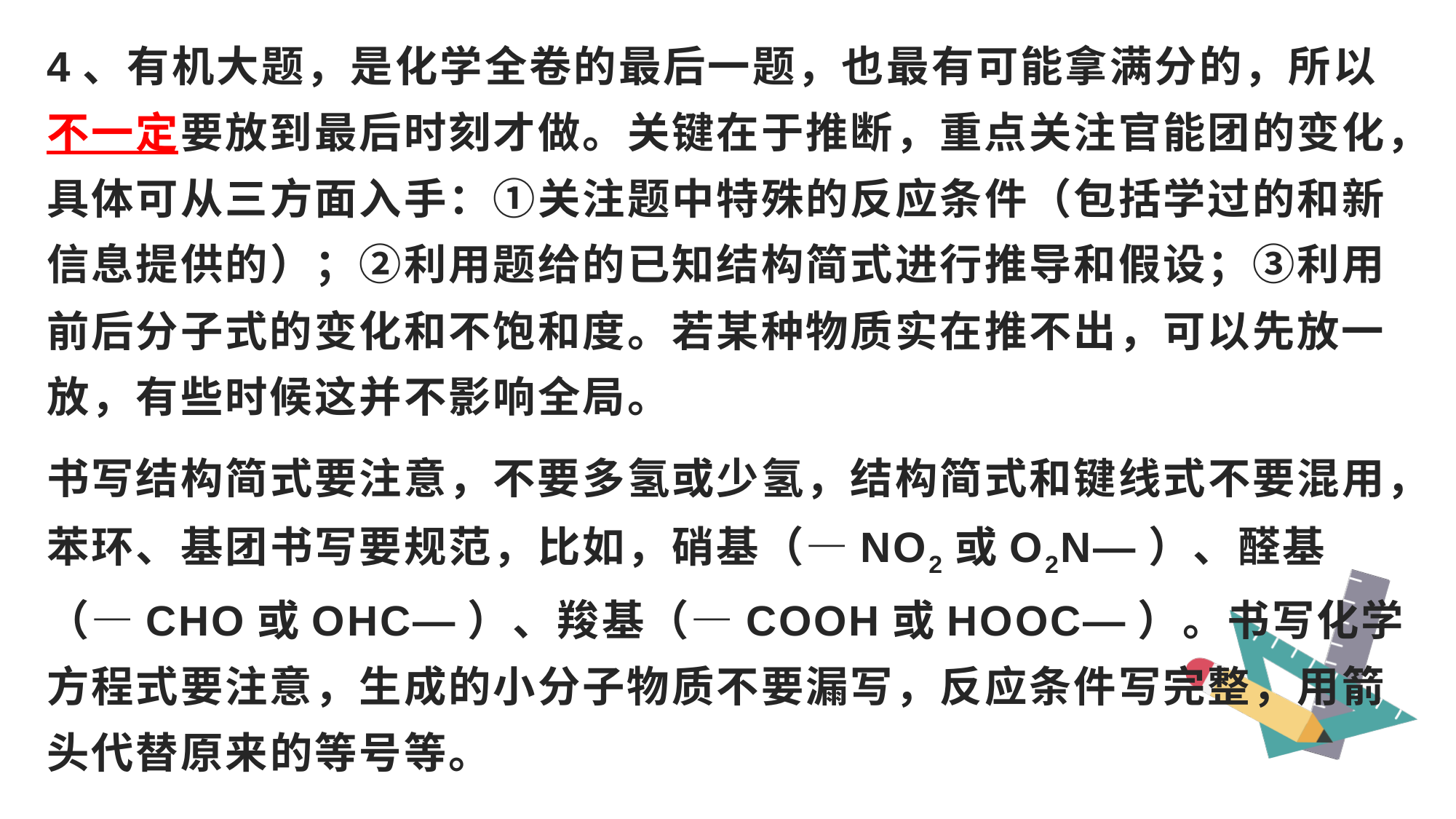

4、有机大题，是化学全卷的最后一题，也最有可能拿满分的，所以不一定要放到最后时刻才做。关键在于推断，重点关注官能团的变化，具体可从三方面入手：①关注题中特殊的反应条件（包括学过的和新信息提供的）；②利用题给的已知结构简式进行推导和假设；③利用前后分子式的变化和不饱和度。若某种物质实在推不出，可以先放一放，有些时候这并不影响全局。
书写结构简式要注意，不要多氢或少氢，结构简式和键线式不要混用，苯环、基团书写要规范，比如，硝基（—NO2或O2N—）、醛基（—CHO或OHC—）、羧基（—COOH或HOOC—）。书写化学方程式要注意，生成的小分子物质不要漏写，反应条件写完整，用箭头代替原来的等号等。